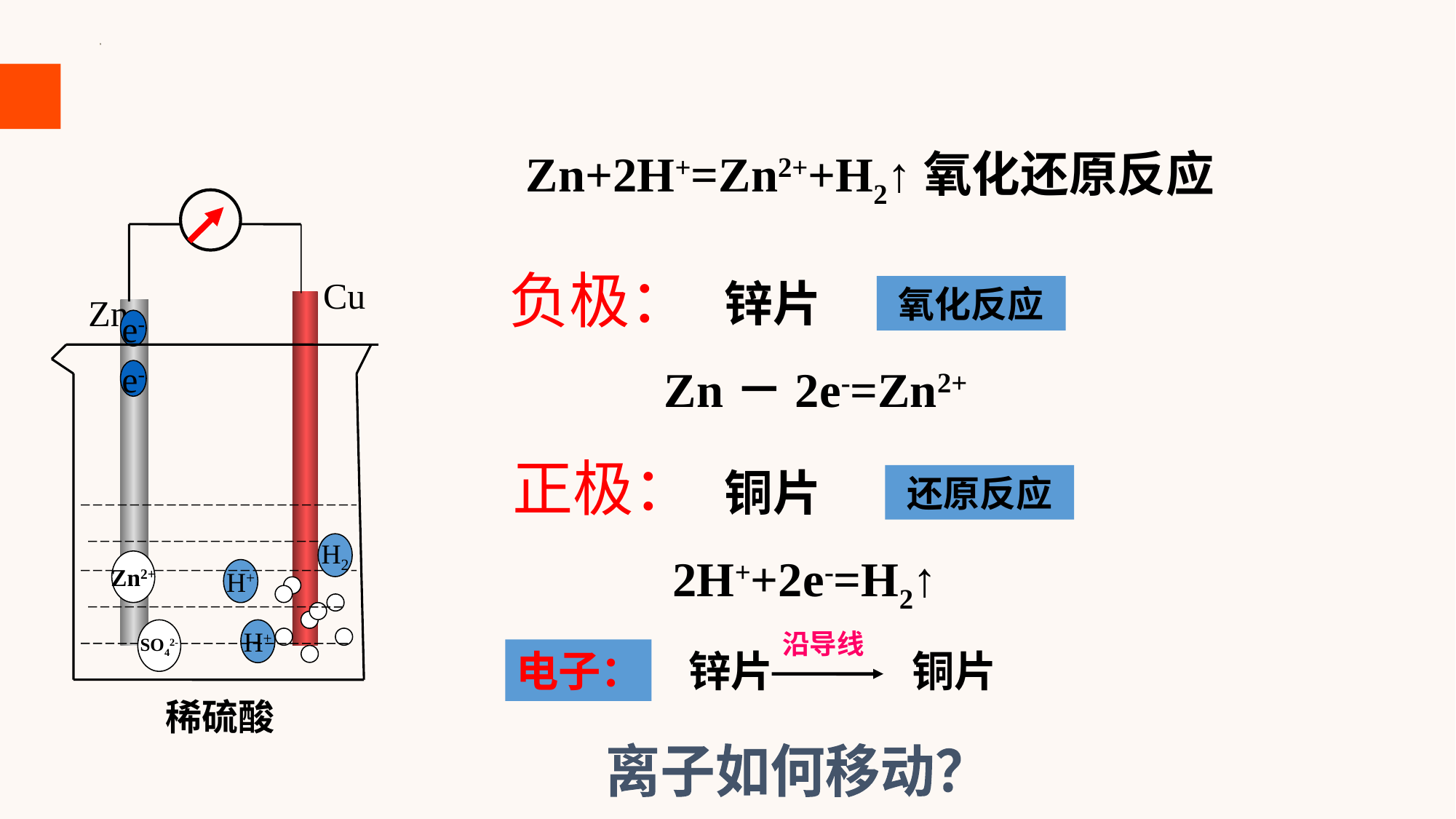

Zn+2H+=Zn2++H2↑氧化还原反应
锌片
氧化反应
Zn－2e-=Zn2+
铜片
还原反应
2H++2e-=H2↑

负极：
Cu

Zn

e-
e-

正极：
H2
Zn2+
H+

SO42-
H+
沿导线
电子：
锌片
铜片

稀硫酸
离子如何移动？